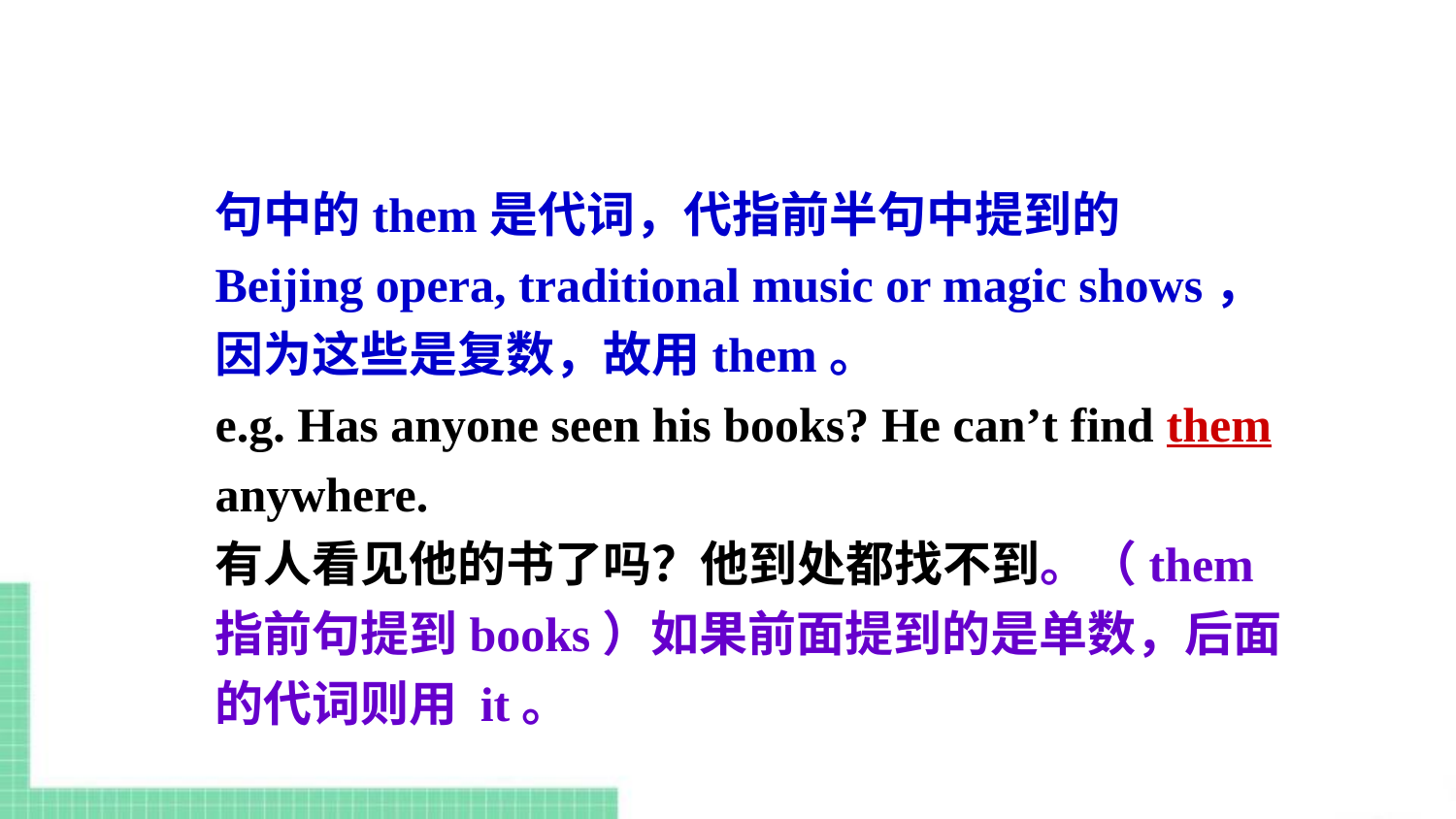

句中的them是代词，代指前半句中提到的 Beijing opera, traditional music or magic shows，因为这些是复数，故用them。
e.g. Has anyone seen his books? He can’t find them anywhere.
有人看见他的书了吗？他到处都找不到。（them指前句提到books）如果前面提到的是单数，后面的代词则用 it。